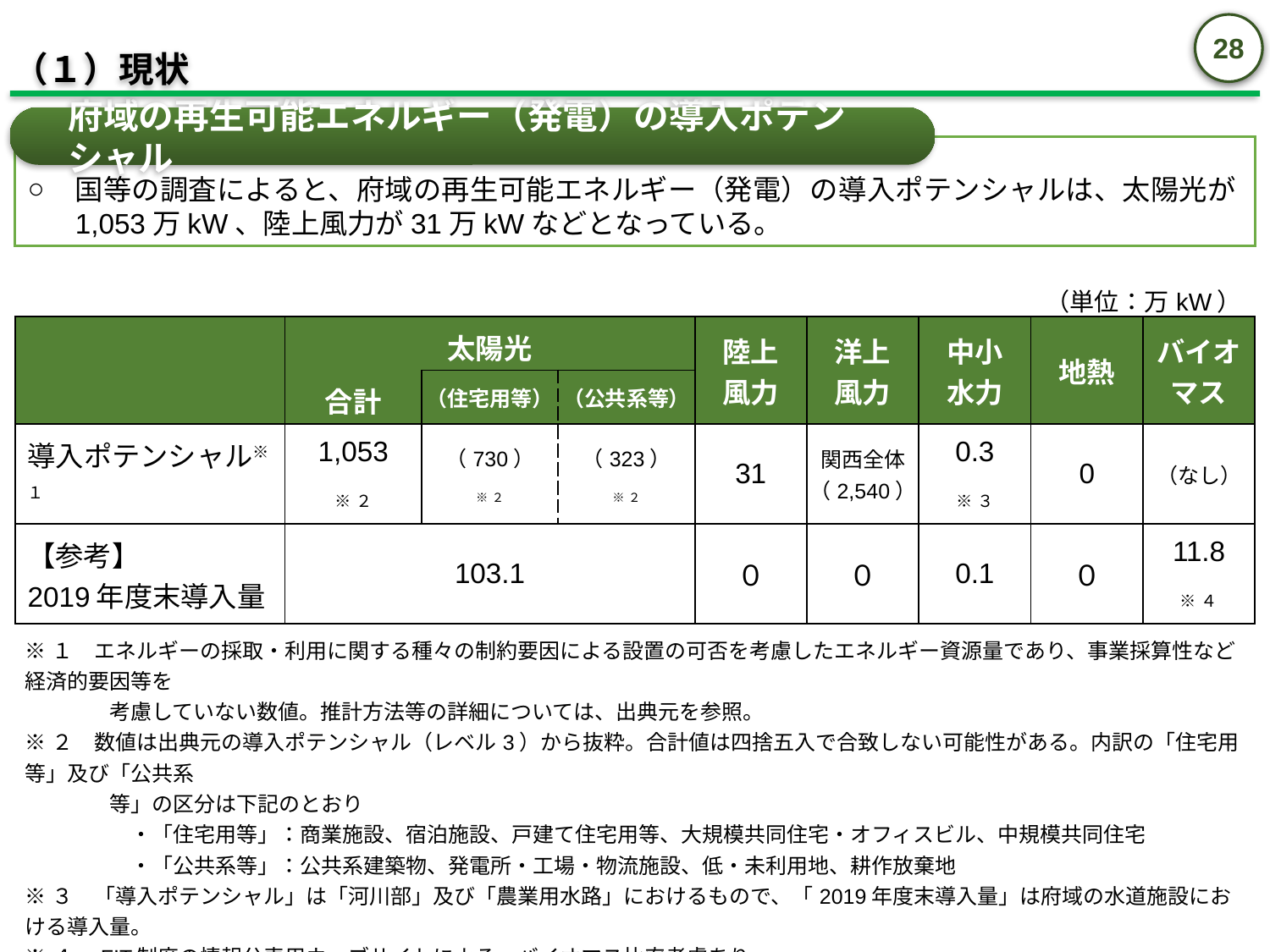

28
（１）現状

府域の再生可能エネルギー（発電）の導入ポテンシャル
国等の調査によると、府域の再生可能エネルギー（発電）の導入ポテンシャルは、太陽光が1,053万kW、陸上風力が31万kWなどとなっている。
| （単位：万kW） |  |  |  |  |  |  |  |  |
| --- | --- | --- | --- | --- | --- | --- | --- | --- |
|  | 太陽光 |  |  | 陸上 風力 | 洋上 風力 | 中小 水力 | 地熱 | バイオ マス |
|  | 合計 | （住宅用等） | （公共系等） |  |  |  |  |  |
| 導入ポテンシャル※１ | 1,053 ※２ | （730） ※２ | （323） ※２ | 31 | 関西全体 （2,540） | 0.3 ※３ | 0 | （なし） |
| 【参考】 2019年度末導入量 | 103.1 |  |  | ０ | ０ | 0.1 | ０ | 11.8 ※４ |
| ※１　エネルギーの採取・利用に関する種々の制約要因による設置の可否を考慮したエネルギー資源量であり、事業採算性など経済的要因等を 　　　　考慮していない数値。推計方法等の詳細については、出典元を参照。 ※２　数値は出典元の導入ポテンシャル（レベル3）から抜粋。合計値は四捨五入で合致しない可能性がある。内訳の「住宅用等」及び「公共系 　　　　等」の区分は下記のとおり 　　　　　・「住宅用等」：商業施設、宿泊施設、戸建て住宅用等、大規模共同住宅・オフィスビル、中規模共同住宅 　　　　　・「公共系等」：公共系建築物、発電所・工場・物流施設、低・未利用地、耕作放棄地 ※３　「導入ポテンシャル」は「河川部」及び「農業用水路」におけるもので、「2019年度末導入量」は府域の水道施設における導入量。 ※４　FIT制度の情報公表用ウェブサイトによる。バイオマス比率考慮あり。 （出典：環境省「再生可能エネルギーに関するゾーニング基礎情報」） |  |  |  |  |  |  |  |  |